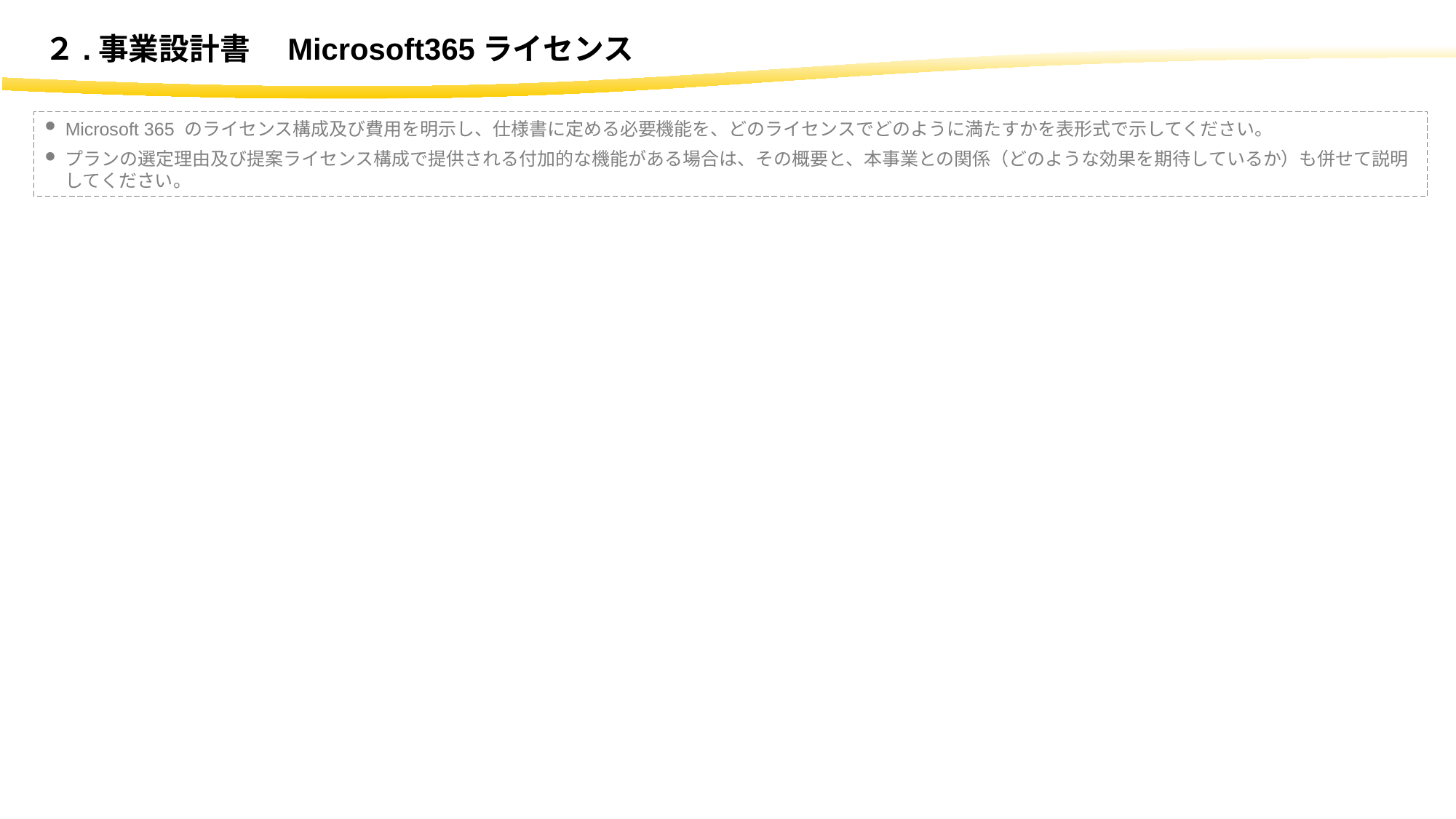

２.事業設計書　Microsoft365ライセンス

Microsoft 365 のライセンス構成及び費用を明示し、仕様書に定める必要機能を、どのライセンスでどのように満たすかを表形式で示してください。
プランの選定理由及び提案ライセンス構成で提供される付加的な機能がある場合は、その概要と、本事業との関係（どのような効果を期待しているか）も併せて説明してください。